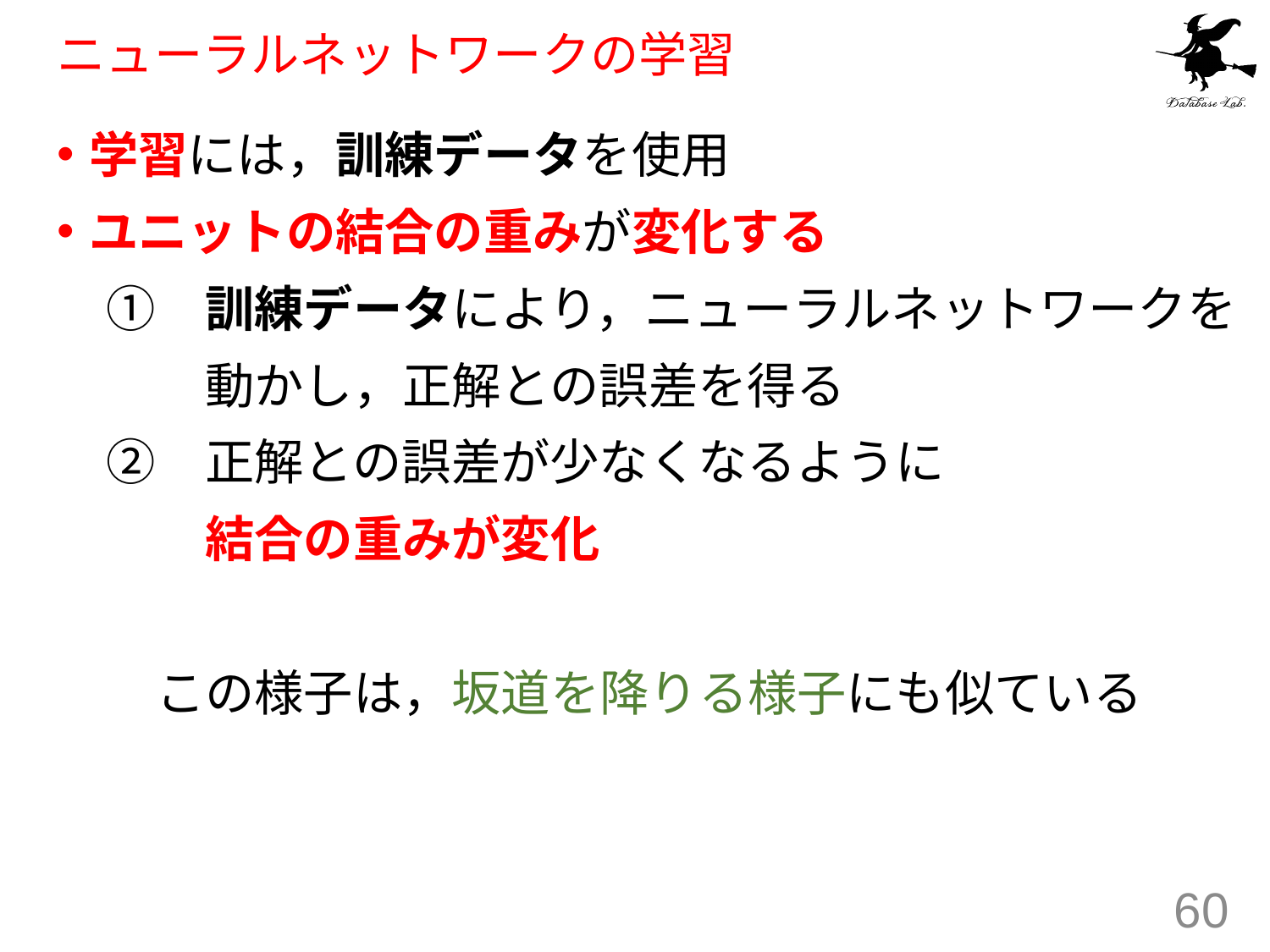

# ニューラルネットワークの学習
学習には，訓練データを使用
ユニットの結合の重みが変化する
　①　訓練データにより，ニューラルネットワークを
　　　動かし，正解との誤差を得る
　②　正解との誤差が少なくなるように
　　　結合の重みが変化

　　この様子は，坂道を降りる様子にも似ている
60